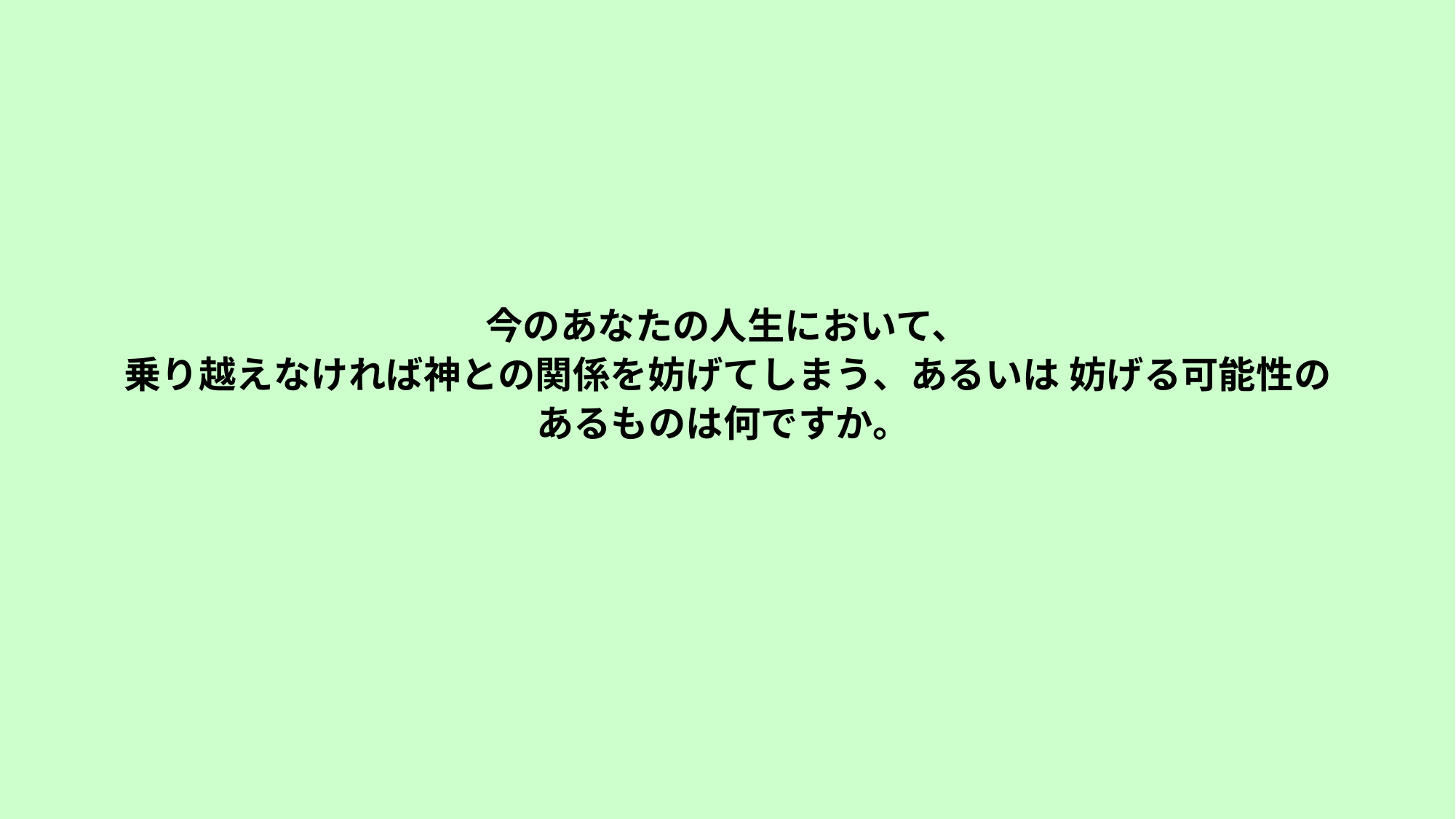

# 今のあなたの人生において、 乗り越えなければ神との関係を妨げてしまう、あるいは 妨げる可能性のあるものは何ですか。